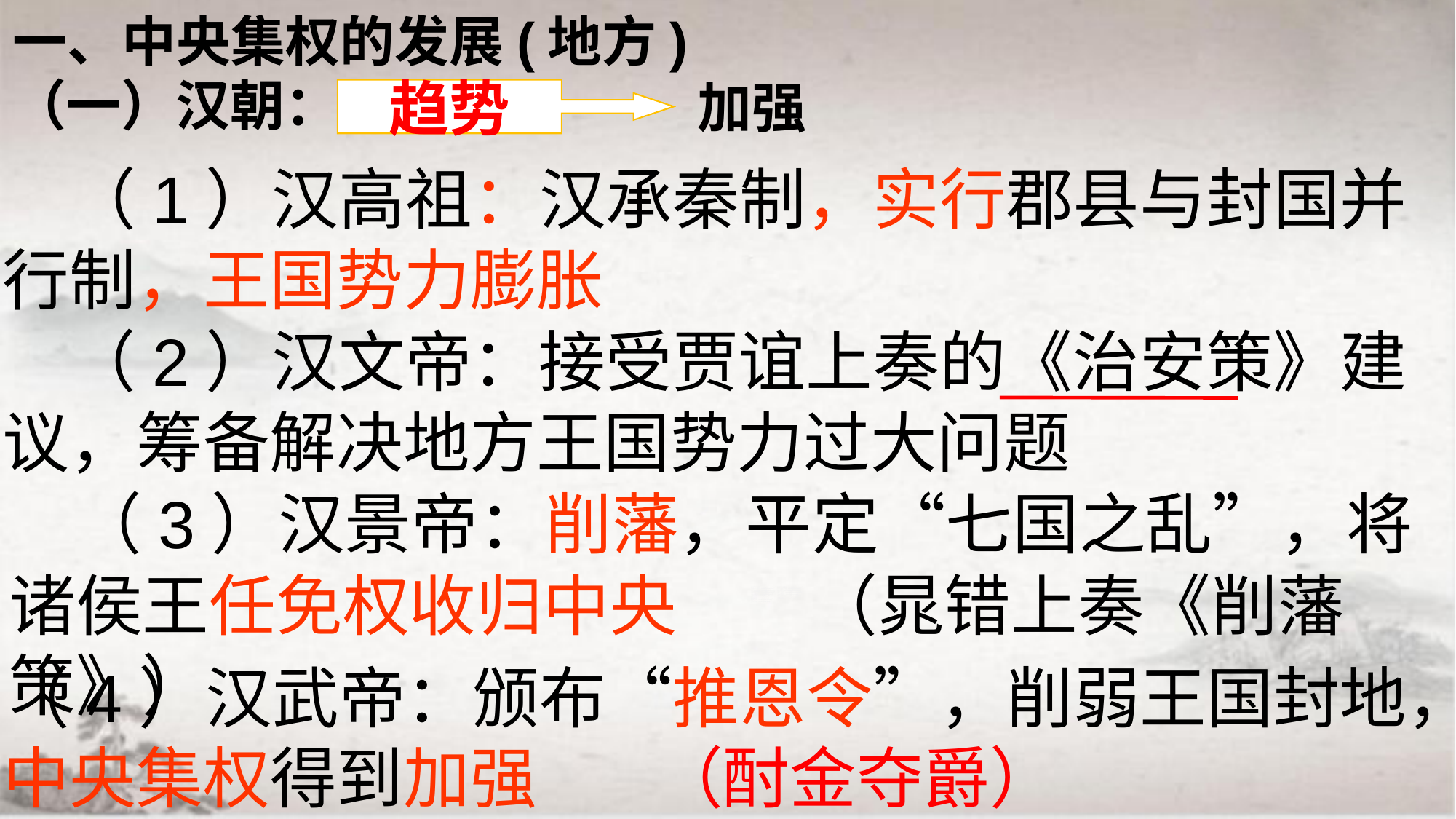

# 一、中央集权的发展(地方)
（一）汉朝：
加强
趋势
   （1）汉高祖：汉承秦制，实行郡县与封国并行制，王国势力膨胀
   （2）汉文帝：接受贾谊上奏的《治安策》建议，筹备解决地方王国势力过大问题
   （3）汉景帝：削藩，平定“七国之乱”，将诸侯王任免权收归中央         （晁错上奏《削藩策》）
（4）汉武帝：颁布“推恩令”，削弱王国封地，中央集权得到加强        （酎金夺爵）